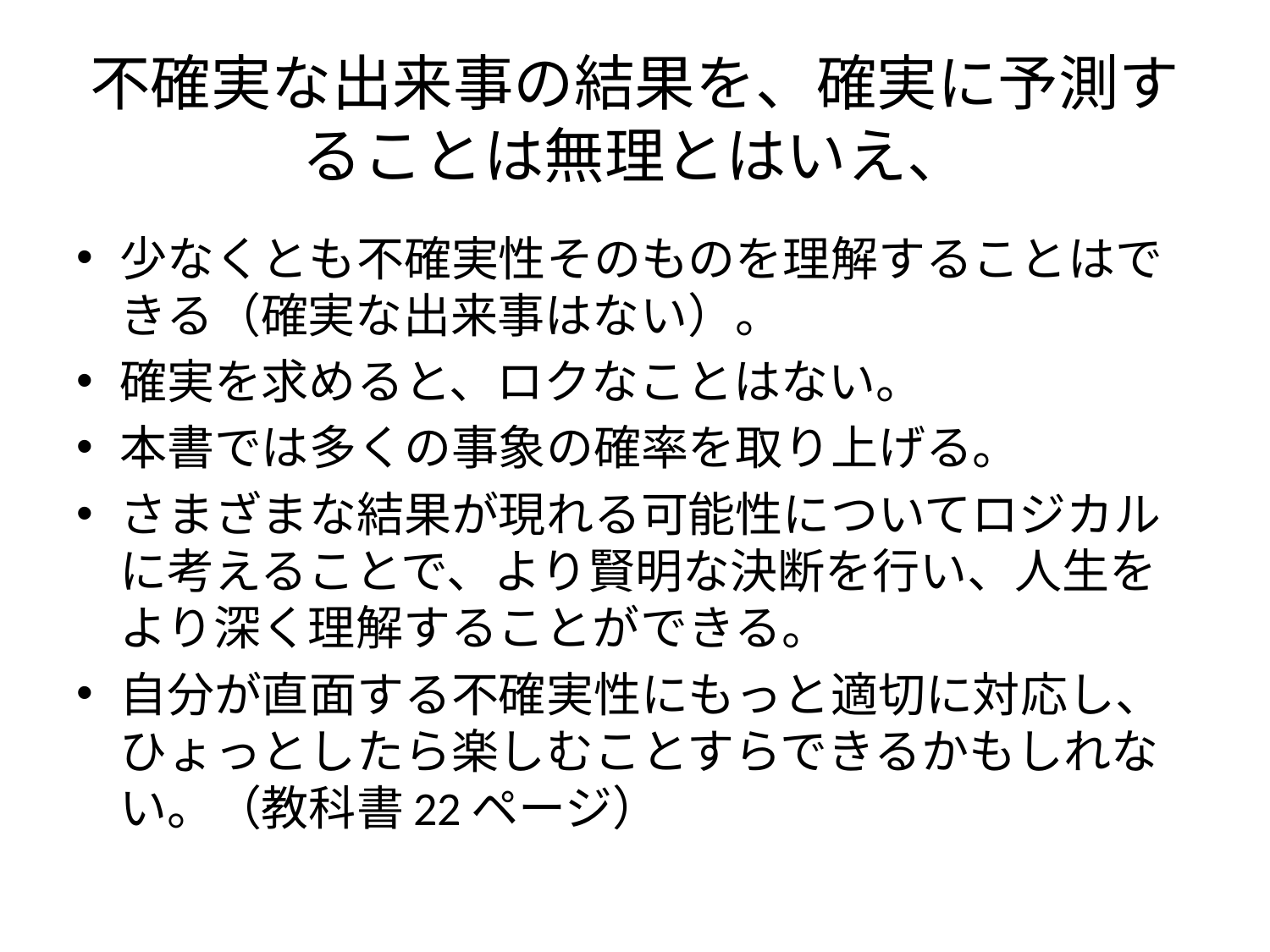

# 不確実な出来事の結果を、確実に予測することは無理とはいえ、
少なくとも不確実性そのものを理解することはできる（確実な出来事はない）。
確実を求めると、ロクなことはない。
本書では多くの事象の確率を取り上げる。
さまざまな結果が現れる可能性についてロジカルに考えることで、より賢明な決断を行い、人生をより深く理解することができる。
自分が直面する不確実性にもっと適切に対応し、ひょっとしたら楽しむことすらできるかもしれない。（教科書22ページ）